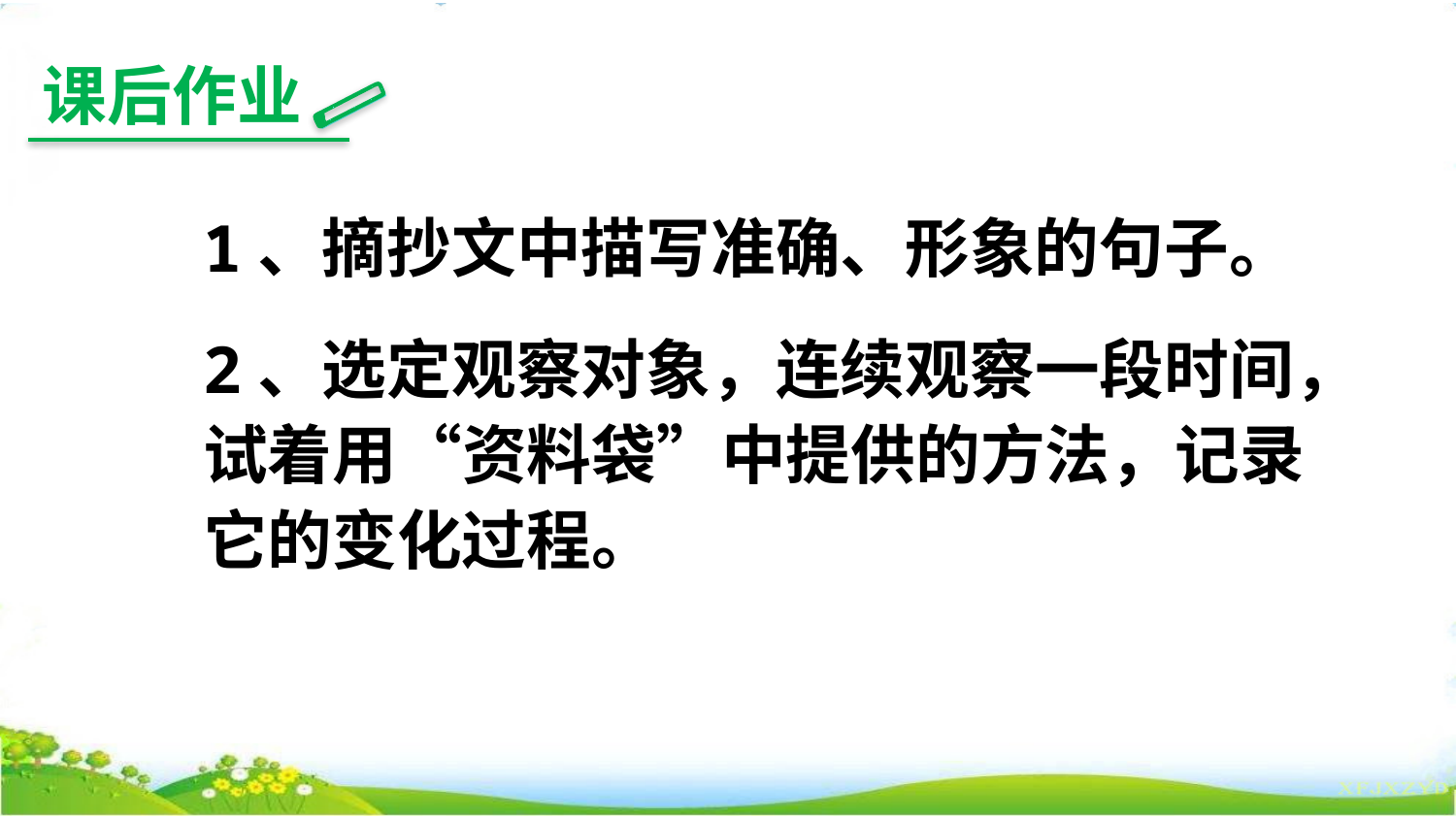

课后作业

1、摘抄文中描写准确、形象的句子。
2、选定观察对象，连续观察一段时间，试着用“资料袋”中提供的方法，记录它的变化过程。